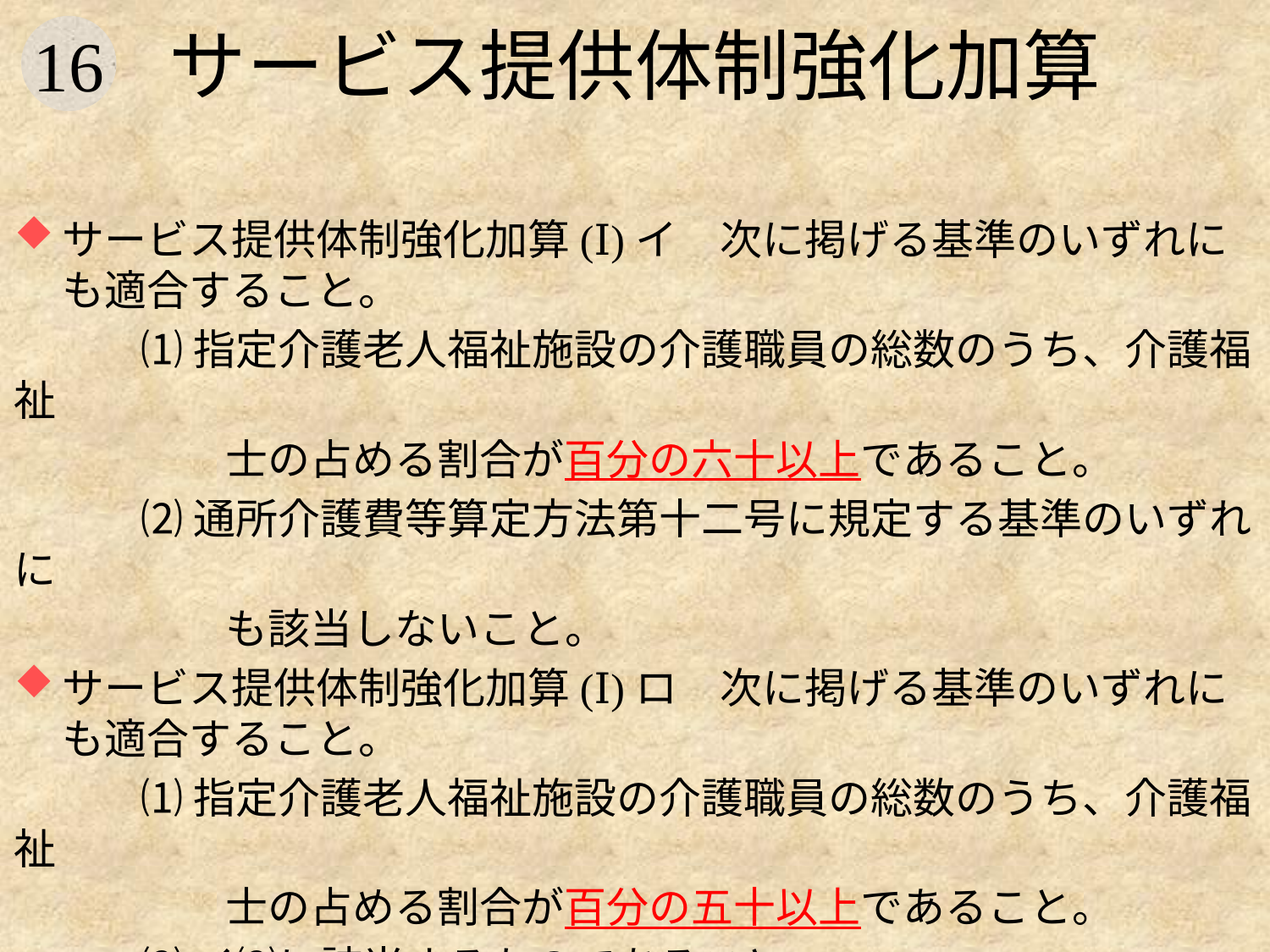

# サービス提供体制強化加算
サービス提供体制強化加算(Ⅰ)イ　次に掲げる基準のいずれにも適合すること。
　　　⑴ 指定介護老人福祉施設の介護職員の総数のうち、介護福祉
　　　　　士の占める割合が百分の六十以上であること。
　　　⑵ 通所介護費等算定方法第十二号に規定する基準のいずれに
　　　　　も該当しないこと。
サービス提供体制強化加算(Ⅰ)ロ　次に掲げる基準のいずれにも適合すること。
　　　⑴ 指定介護老人福祉施設の介護職員の総数のうち、介護福祉
　　　　　士の占める割合が百分の五十以上であること。
　　　⑵ イ⑵に該当するものであること。